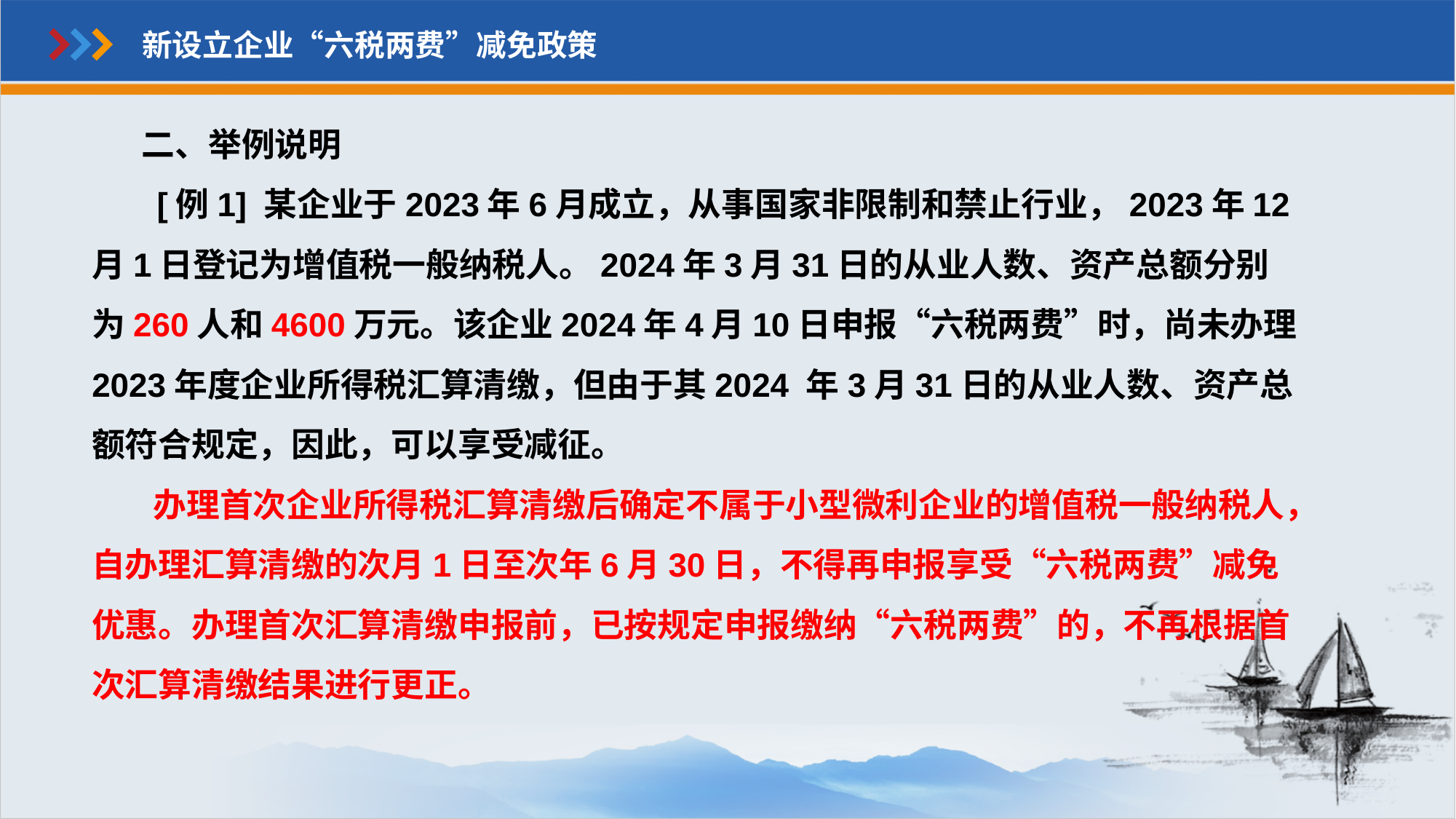

新设立企业“六税两费”减免政策

       二、举例说明
       [例1] 某企业于2023年6月成立，从事国家非限制和禁止行业，2023年12月1日登记为增值税一般纳税人。2024年3月31日的从业人数、资产总额分别为260人和4600万元。该企业2024年4月10日申报“六税两费”时，尚未办理2023年度企业所得税汇算清缴，但由于其2024 年3月31日的从业人数、资产总额符合规定，因此，可以享受减征。
       办理首次企业所得税汇算清缴后确定不属于小型微利企业的增值税一般纳税人，自办理汇算清缴的次月1日至次年6月30日，不得再申报享受“六税两费”减免优惠。办理首次汇算清缴申报前，已按规定申报缴纳“六税两费”的，不再根据首次汇算清缴结果进行更正。